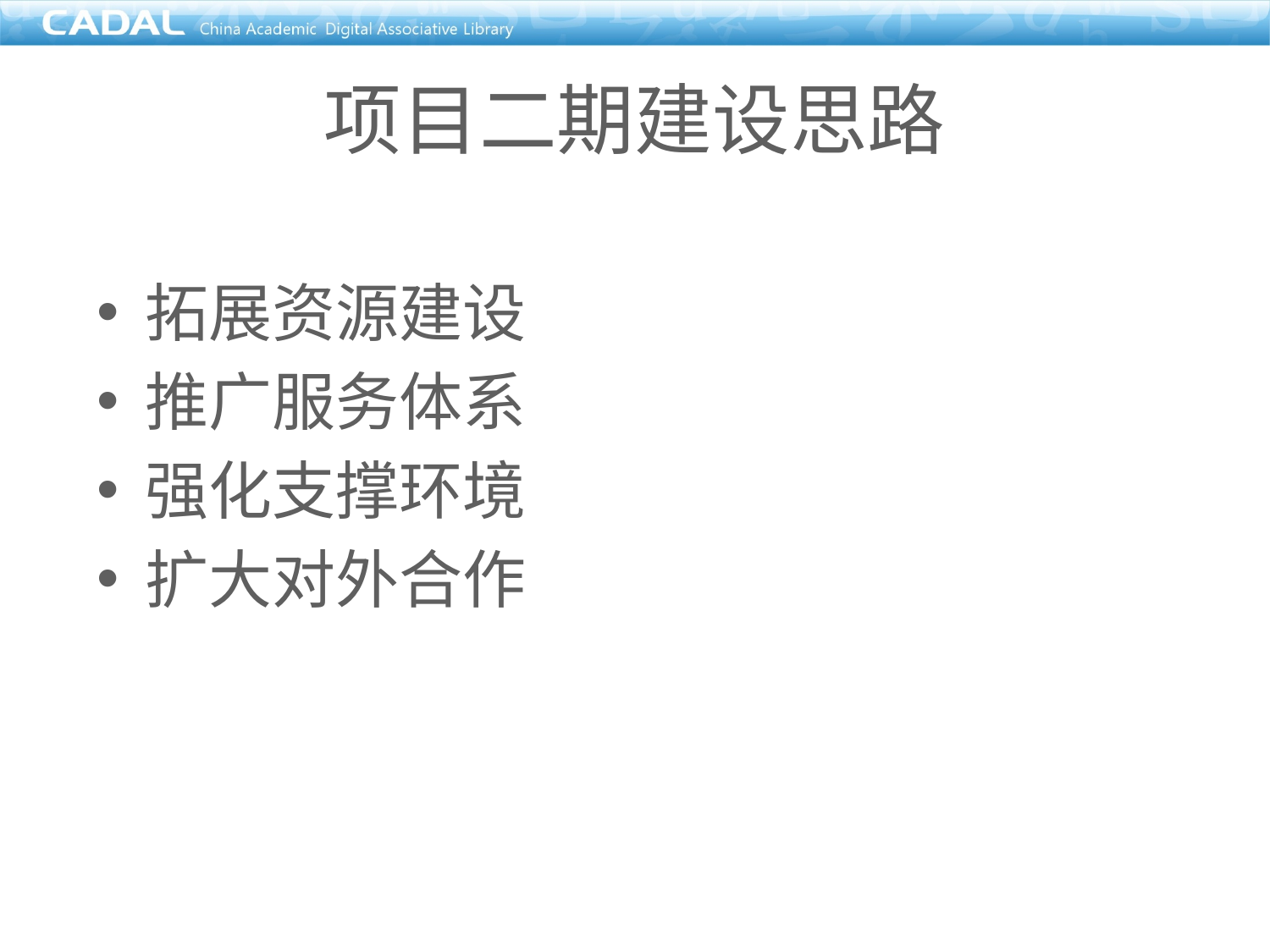

项目二期建设思路

拓展资源建设
推广服务体系
强化支撑环境
扩大对外合作